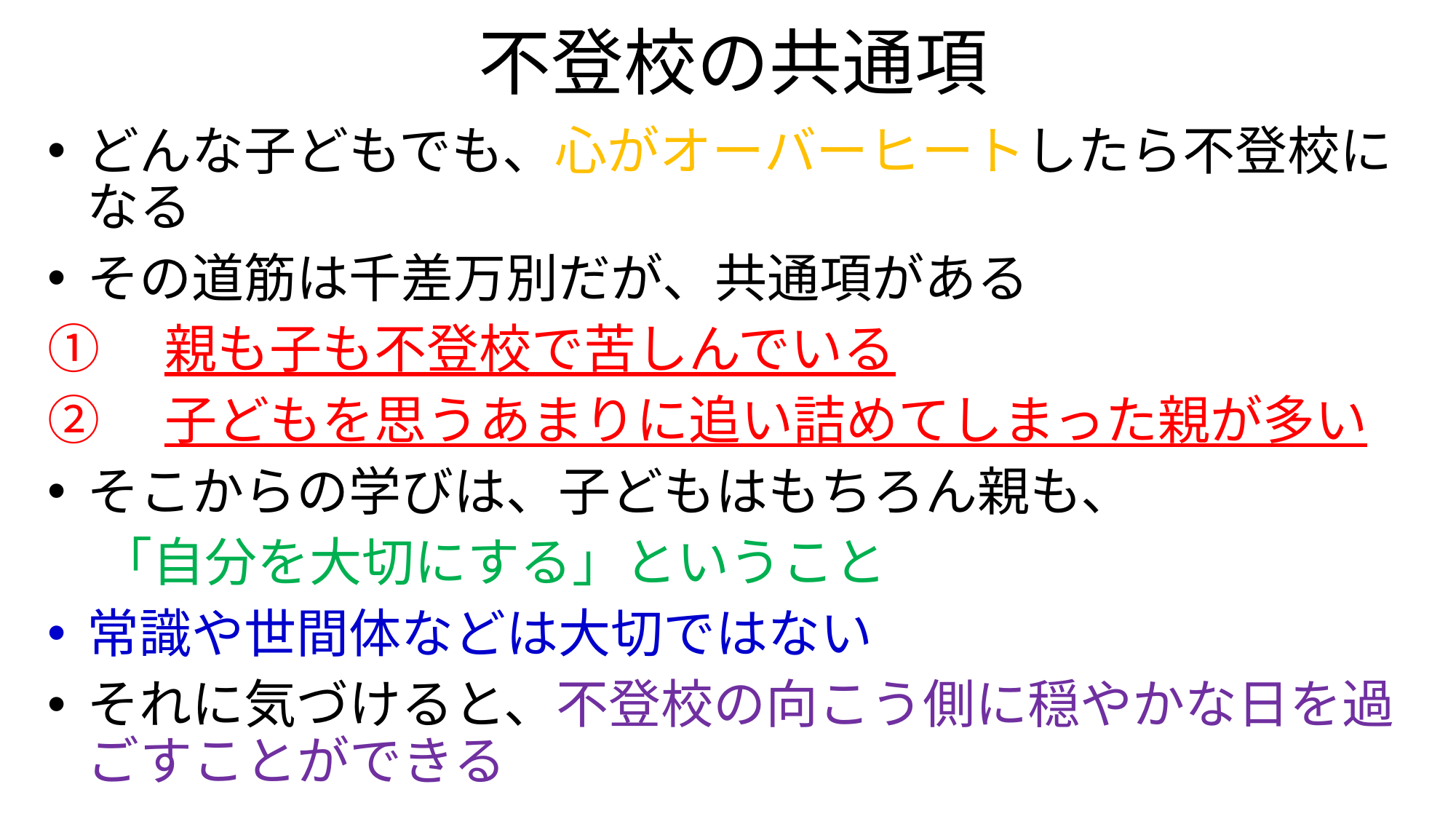

# 不登校の共通項
どんな子どもでも、心がオーバーヒートしたら不登校になる
その道筋は千差万別だが、共通項がある
①　親も子も不登校で苦しんでいる
②　子どもを思うあまりに追い詰めてしまった親が多い
そこからの学びは、子どもはもちろん親も、
　「自分を大切にする」ということ
常識や世間体などは大切ではない
それに気づけると、不登校の向こう側に穏やかな日を過ごすことができる